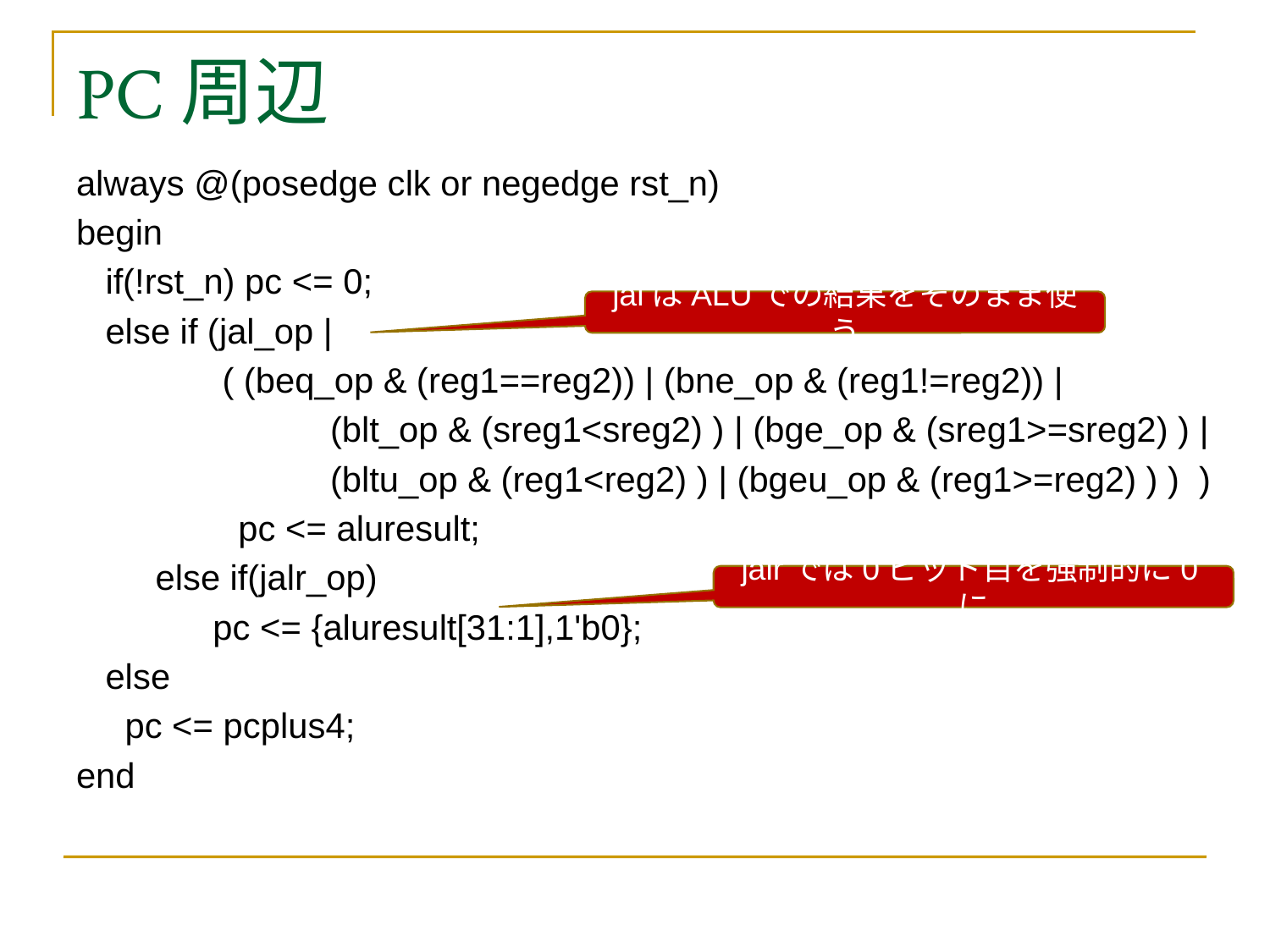

# PC周辺
always @(posedge clk or negedge rst_n)
begin
   if(!rst_n) pc <= 0;
   else if (jal_op |
               ( (beq_op & (reg1==reg2)) | (bne_op & (reg1!=reg2)) |
   		(blt_op & (sreg1<sreg2) ) | (bge_op & (sreg1>=sreg2) ) |
   		(bltu_op & (reg1<reg2) ) | (bgeu_op & (reg1>=reg2) ) )  )
    　　　 pc <= aluresult;
　　else if(jalr_op)
	 pc <= {aluresult[31:1],1'b0};
   else
     pc <= pcplus4;
end

jalはALUでの結果をそのまま使う
jalrでは0ビット目を強制的に0に